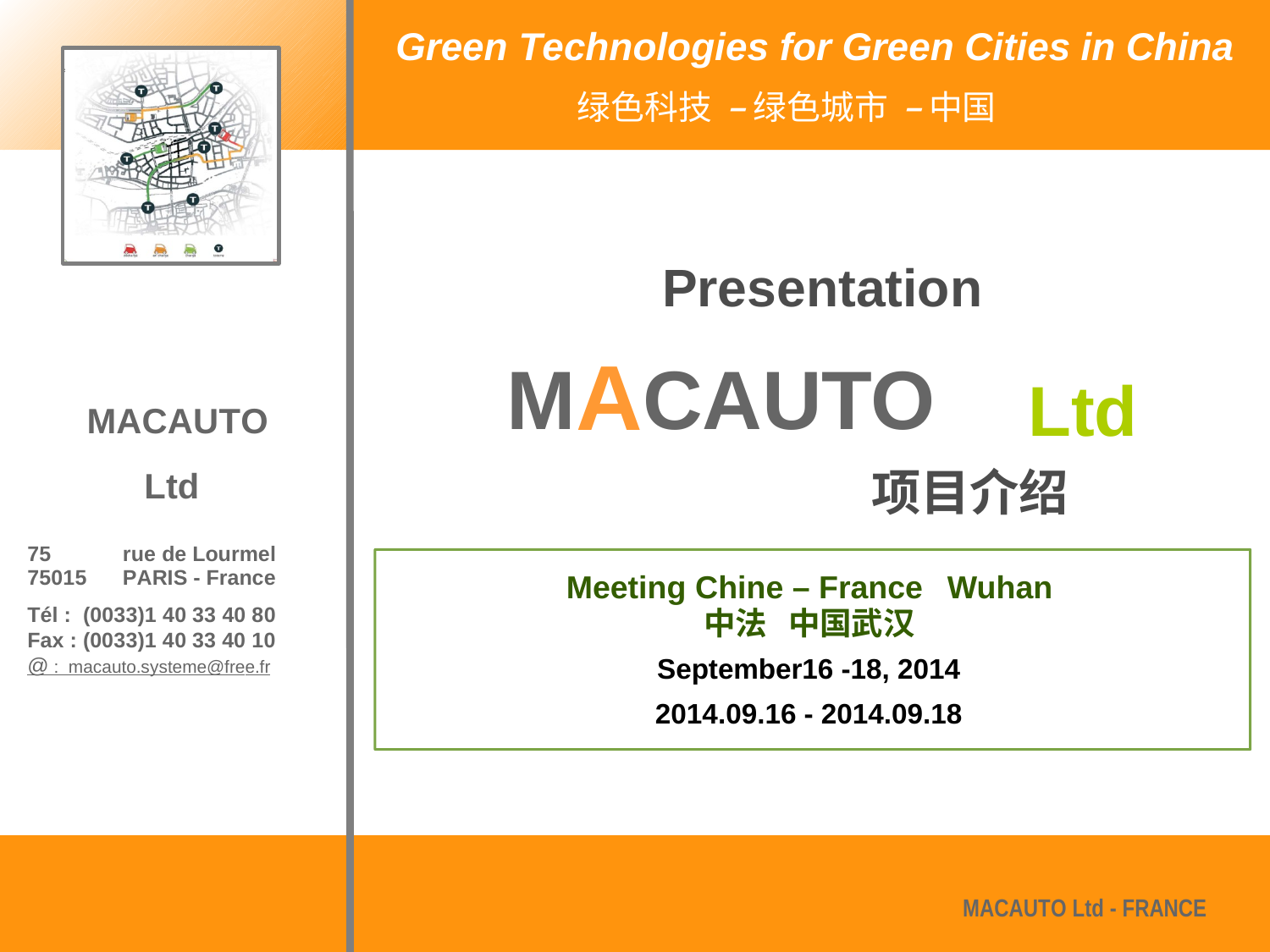

Green
Technologies for Green Cities
绿色科技  – 绿色城市  – 中国
in
China

Presentation
MACAUTO
Ltd
MACAUTO
Ltd
项目介绍
75            rue de Lourmel
75015      PARIS - France
Tél :  (0033)1 40 33 40 80
Fax : (0033)1 40 33 40 10
@ :  macauto.systeme@free.fr

Meeting Chine – France  	Wuhan
中法   中国武汉
September16 -18, 2014
2014.09.16 - 2014.09.18

MACAUTO Ltd - FRANCE